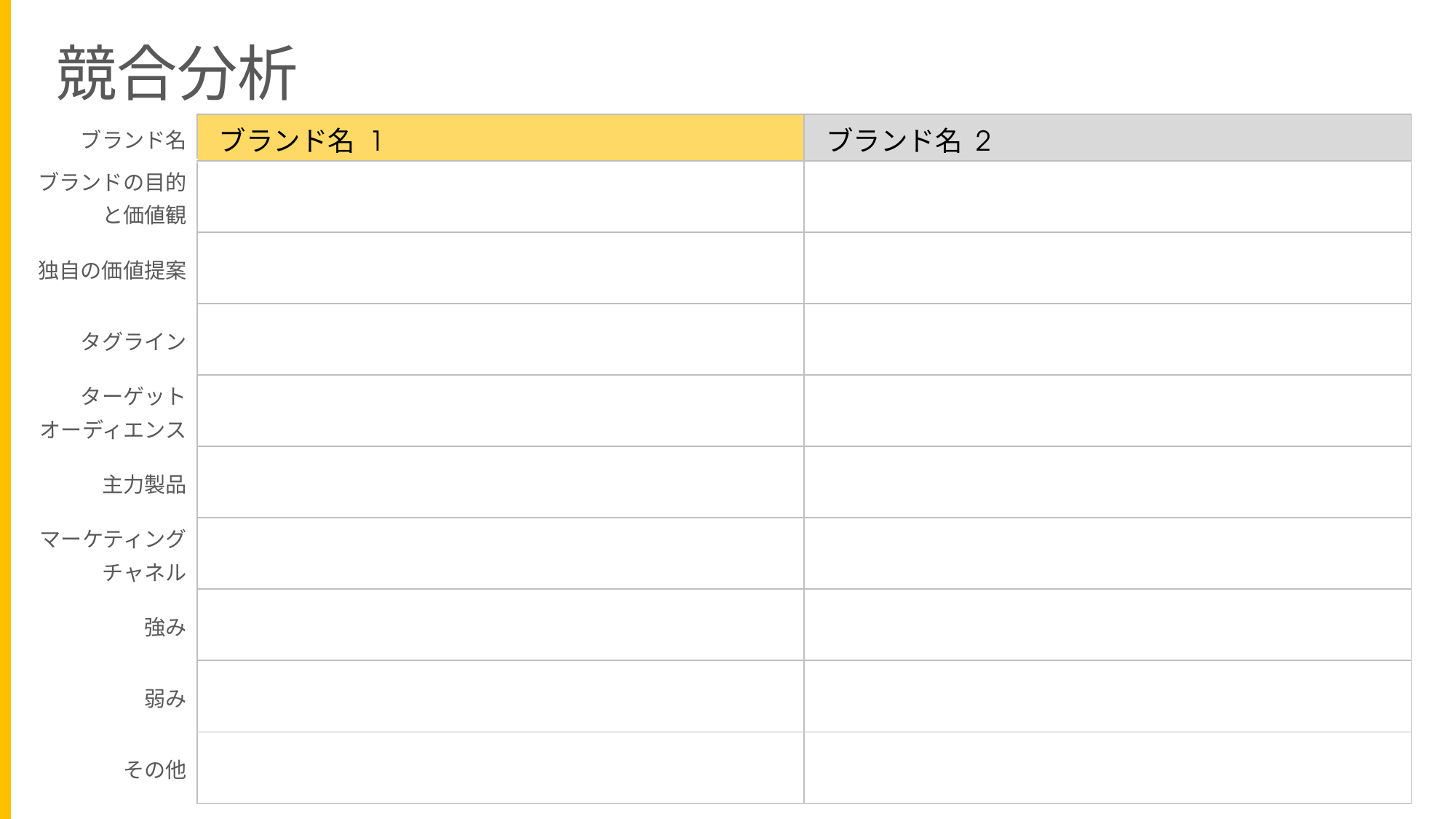

競合分析
| ブランド名 | ブランド名 1 | ブランド名 2 |
| --- | --- | --- |
| ブランドの目的と価値観 |  |  |
| 独自の価値提案 |  |  |
| タグライン |  |  |
| ターゲット オーディエンス |  |  |
| 主力製品 |  |  |
| マーケティング チャネル |  |  |
| 強み |  |  |
| 弱み |  |  |
| その他 |  |  |